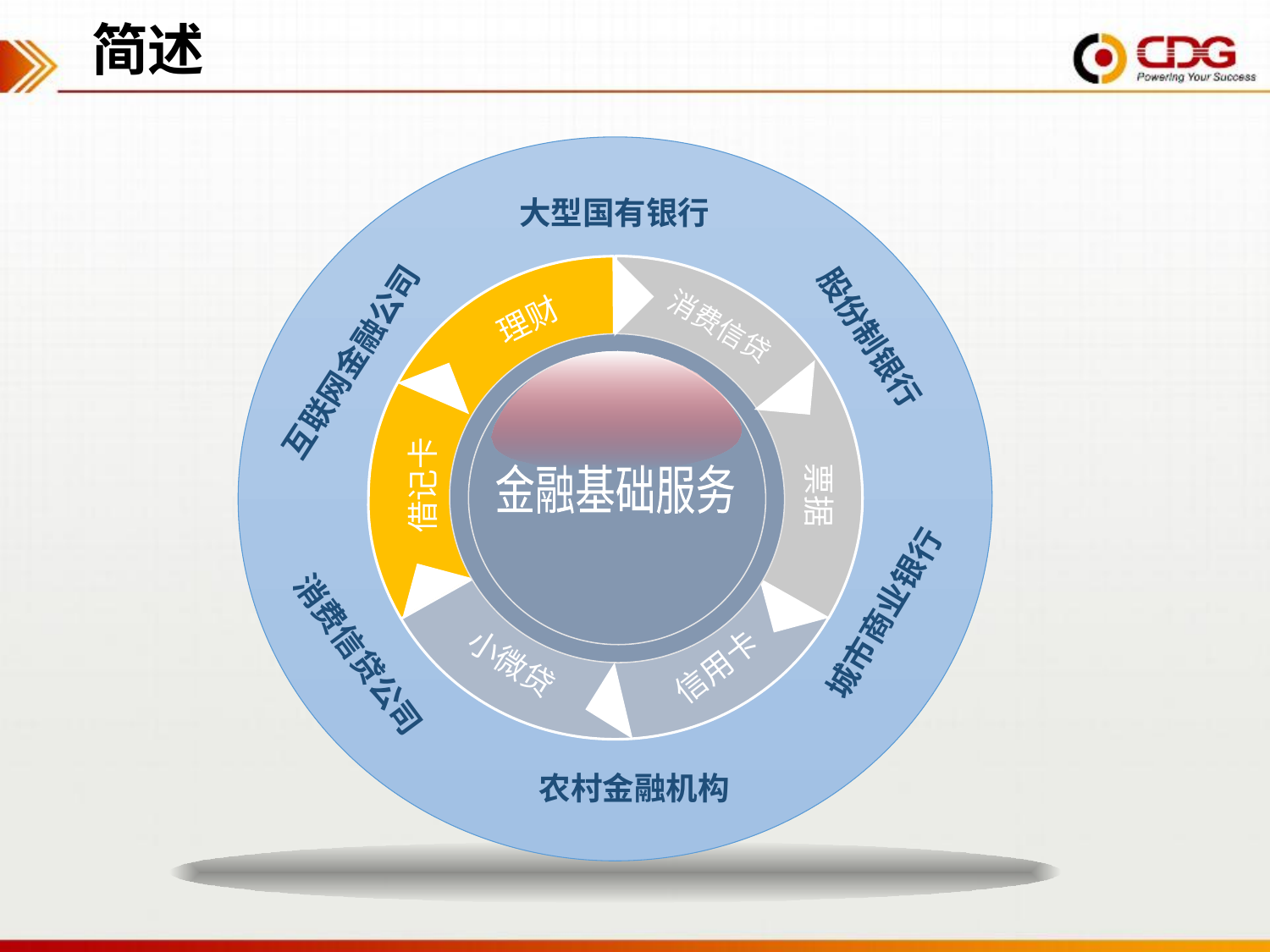

简述

大型国有银行

理财
消费信贷

借记卡
金融基础服务
票据

小微贷
信用卡

股份制银行
互联网金融公司
城市商业银行
消费信贷公司
农村金融机构